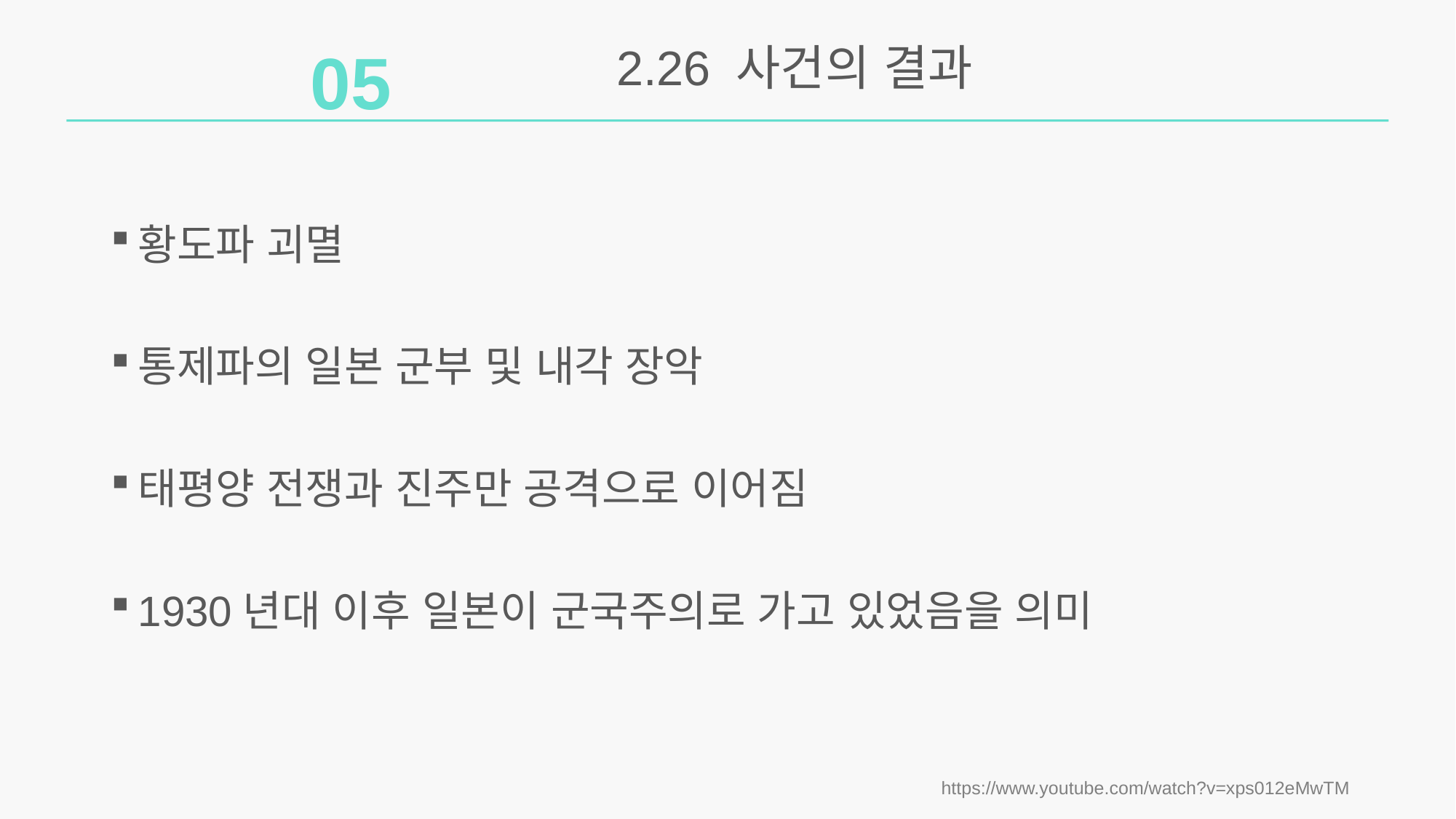

05
2.26 사건의 결과

황도파 괴멸

통제파의 일본 군부 및 내각 장악

태평양 전쟁과 진주만 공격으로 이어짐

1930년대 이후 일본이 군국주의로 가고 있었음을 의미
https://www.youtube.com/watch?v=xps012eMwTM